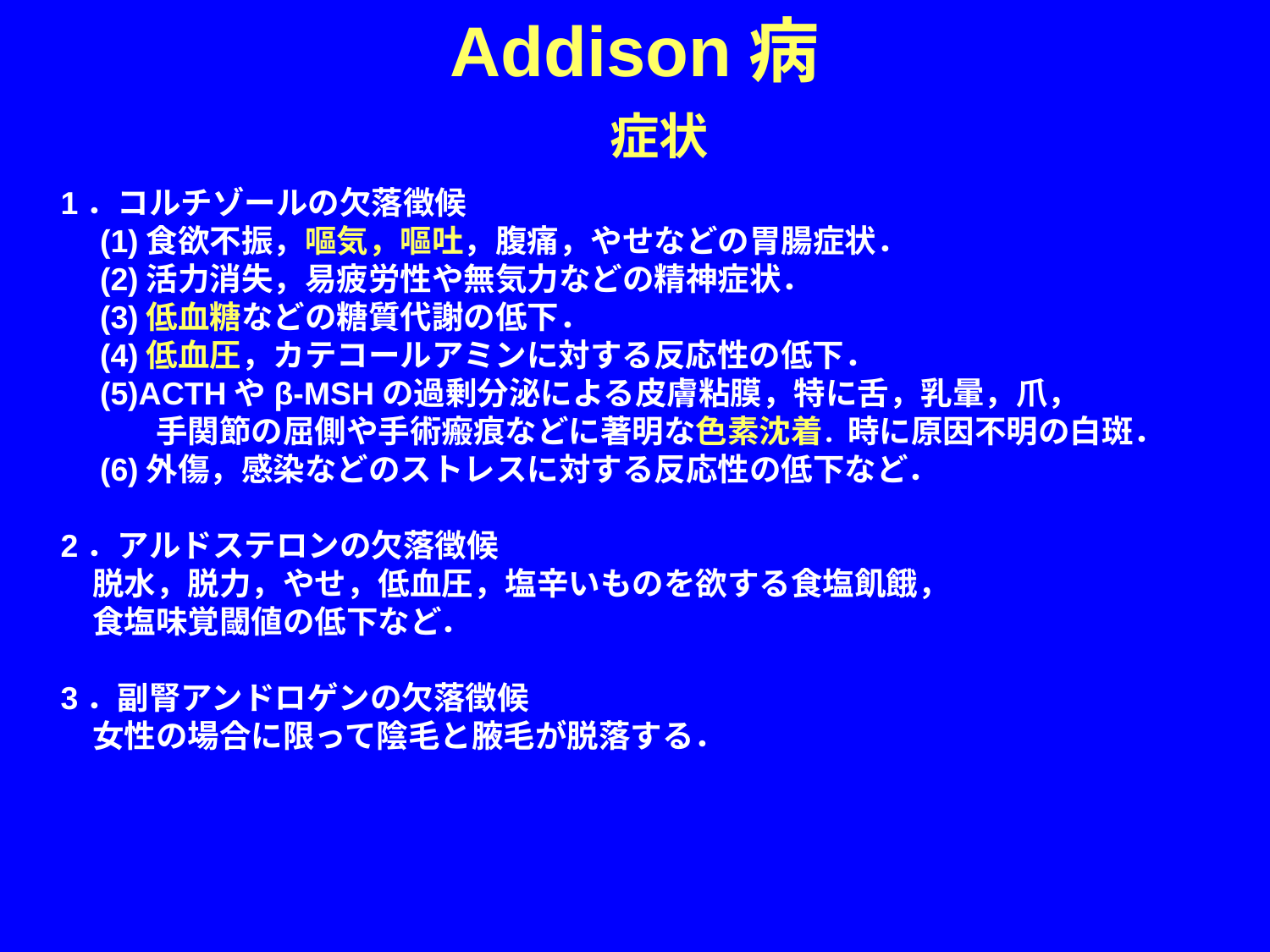

Addison病
症状

1．コルチゾールの欠落徴候
　(1)食欲不振，嘔気，嘔吐，腹痛，やせなどの胃腸症状．
　(2)活力消失，易疲労性や無気力などの精神症状．
　(3)低血糖などの糖質代謝の低下．
　(4)低血圧，カテコールアミンに対する反応性の低下．
　(5)ACTHやβ-MSHの過剰分泌による皮膚粘膜，特に舌，乳暈，爪，
　　　手関節の屈側や手術瘢痕などに著明な色素沈着．時に原因不明の白斑．
　(6)外傷，感染などのストレスに対する反応性の低下など．

2．アルドステロンの欠落徴候
　脱水，脱力，やせ，低血圧，塩辛いものを欲する食塩飢餓，
　食塩味覚閾値の低下など．

3．副腎アンドロゲンの欠落徴候
　女性の場合に限って陰毛と腋毛が脱落する．